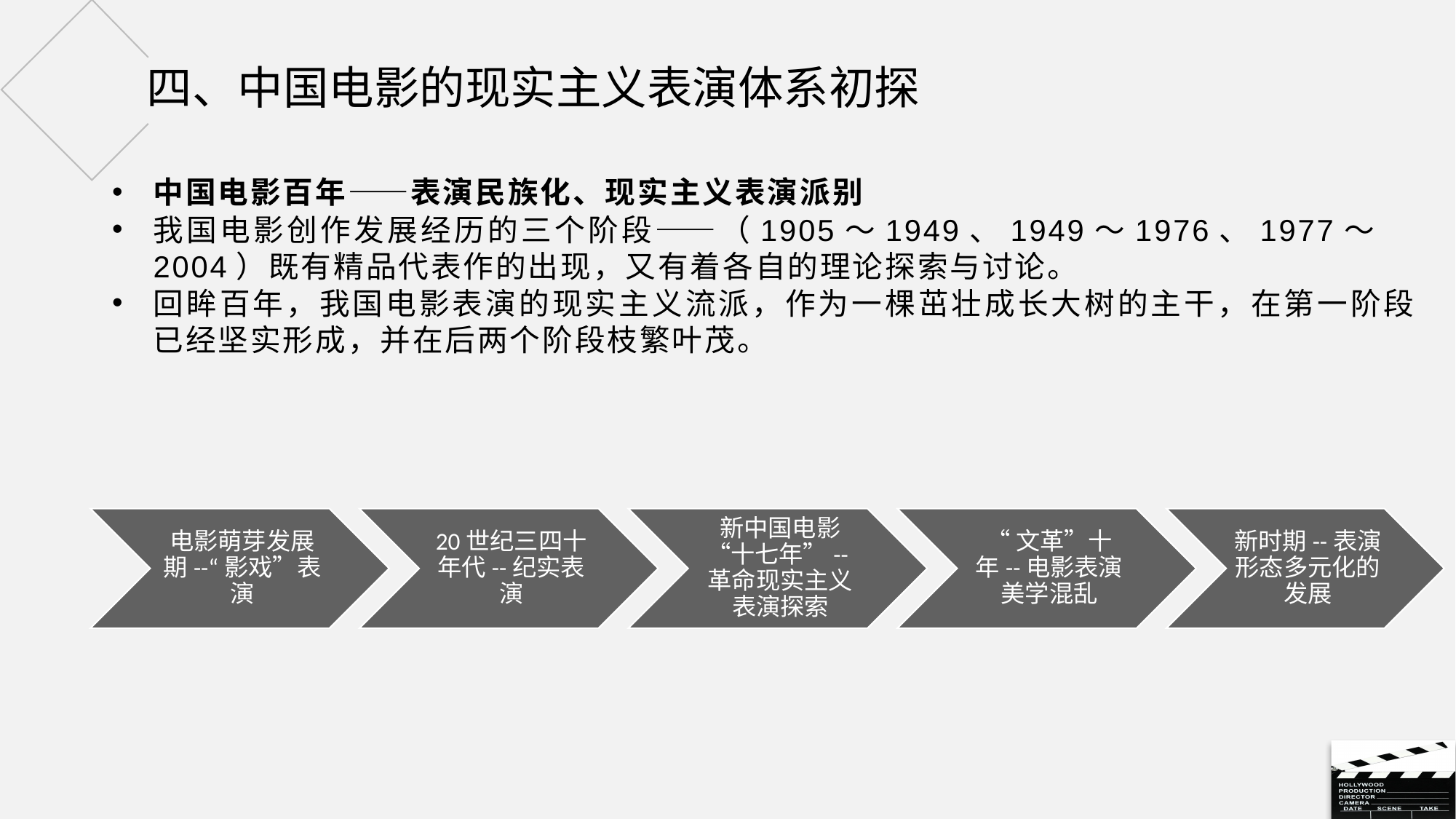

# 四、中国电影的现实主义表演体系初探
中国电影百年——表演民族化、现实主义表演派别
我国电影创作发展经历的三个阶段——（1905～1949、1949～1976、1977～2004）既有精品代表作的出现，又有着各自的理论探索与讨论。
回眸百年，我国电影表演的现实主义流派，作为一棵茁壮成长大树的主干，在第一阶段已经坚实形成，并在后两个阶段枝繁叶茂。

电影萌芽发展期--“影戏”表演
20世纪三四十年代--纪实表演
新中国电影“十七年”--革命现实主义表演探索
“文革”十年--电影表演美学混乱
新时期--表演形态多元化的发展